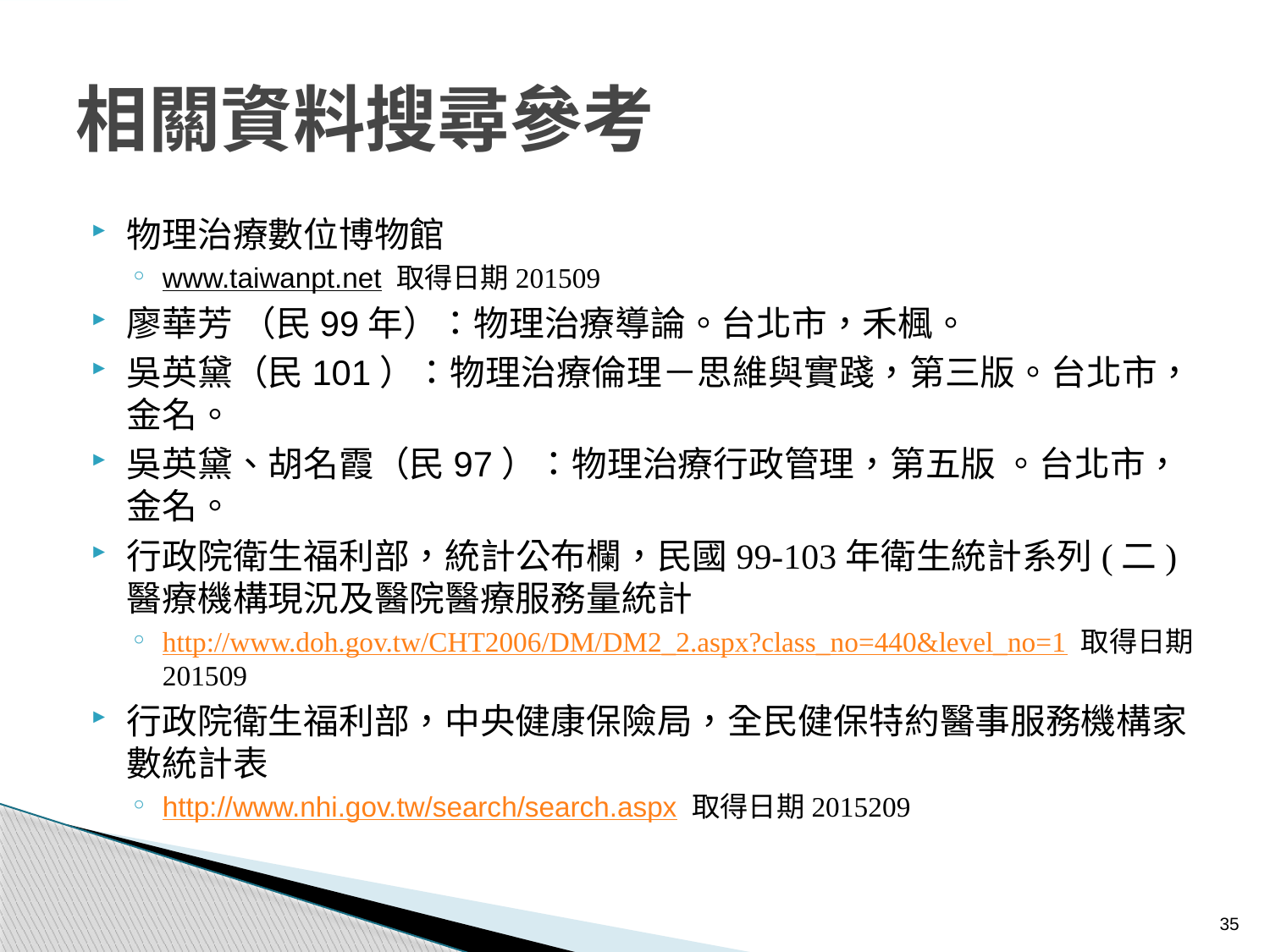

# 相關資料搜尋參考
物理治療數位博物館
www.taiwanpt.net 取得日期201509
廖華芳 （民99年）：物理治療導論。台北市，禾楓。
吳英黛（民101）：物理治療倫理－思維與實踐，第三版。台北市，金名。
吳英黛、胡名霞（民97）：物理治療行政管理，第五版 。台北市，金名。
行政院衛生福利部，統計公布欄，民國99-103年衛生統計系列(二)醫療機構現況及醫院醫療服務量統計
http://www.doh.gov.tw/CHT2006/DM/DM2_2.aspx?class_no=440&level_no=1 取得日期201509
行政院衛生福利部，中央健康保險局，全民健保特約醫事服務機構家數統計表
http://www.nhi.gov.tw/search/search.aspx 取得日期2015209

35